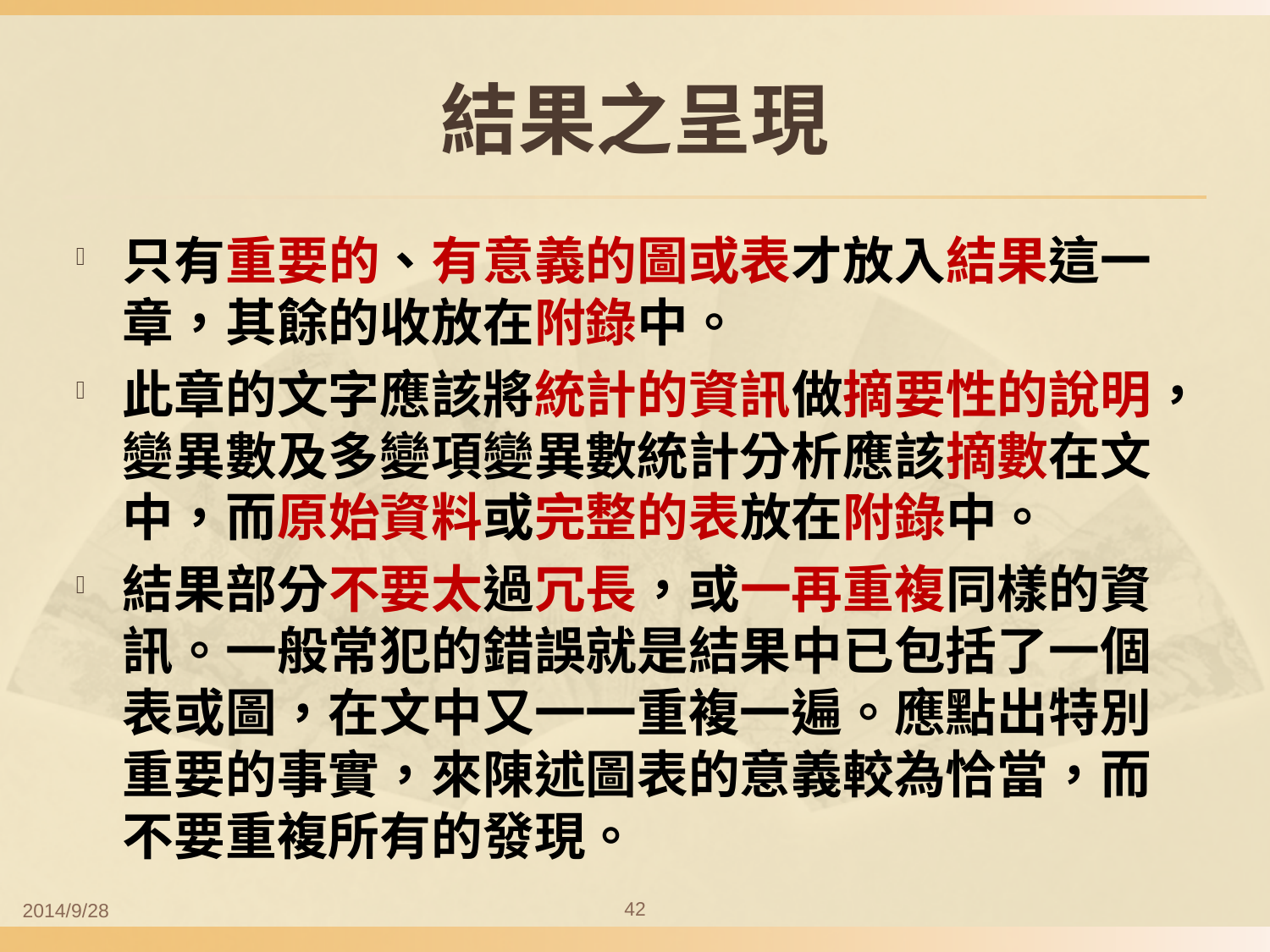

# 結果之呈現
只有重要的、有意義的圖或表才放入結果這一章，其餘的收放在附錄中。
此章的文字應該將統計的資訊做摘要性的說明，變異數及多變項變異數統計分析應該摘數在文中，而原始資料或完整的表放在附錄中。
結果部分不要太過冗長，或一再重複同樣的資訊。一般常犯的錯誤就是結果中已包括了一個表或圖，在文中又一一重複一遍。應點出特別重要的事實，來陳述圖表的意義較為恰當，而不要重複所有的發現。
2014/9/28
42